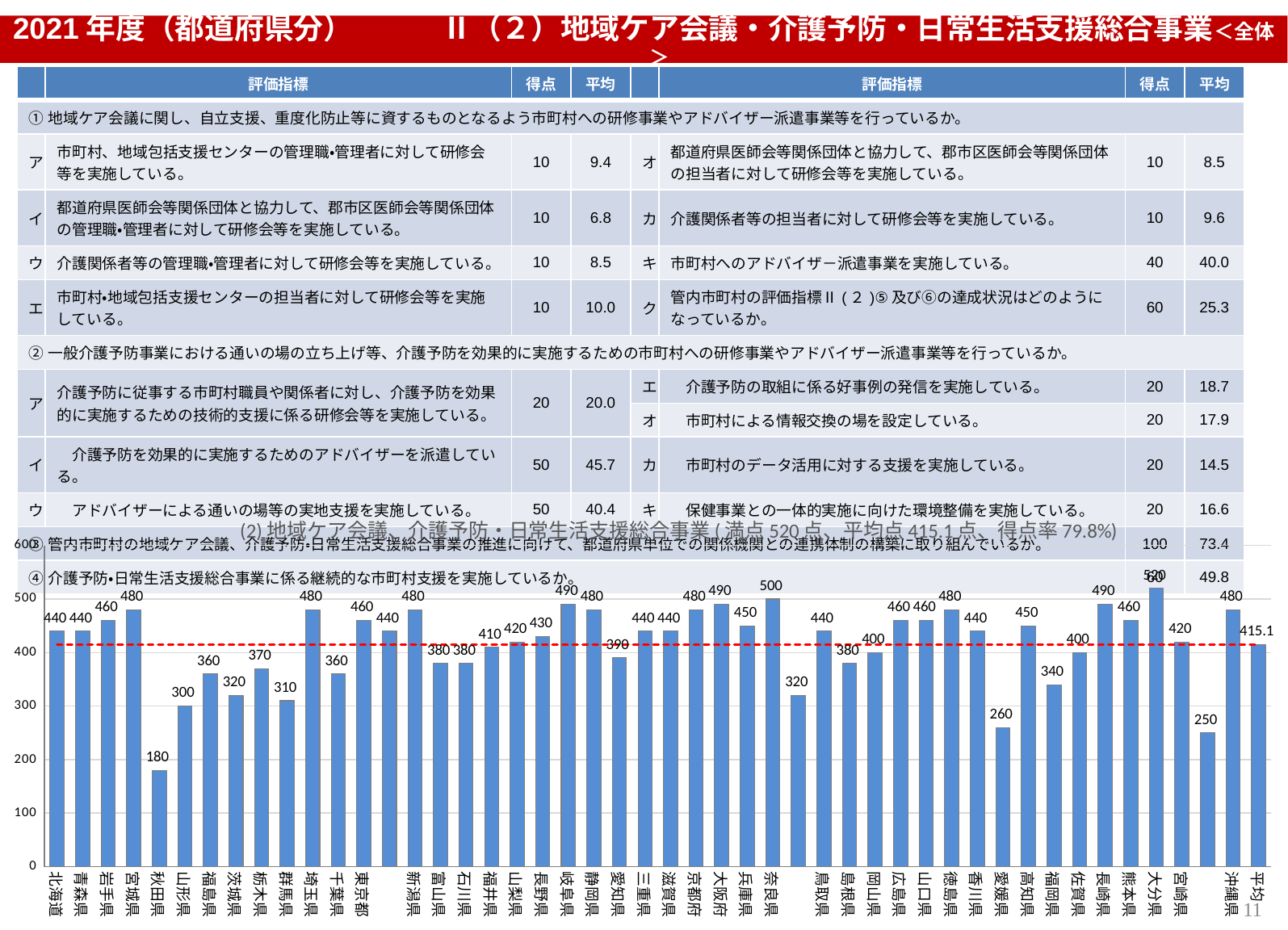

2021年度（都道府県分）　　　Ⅱ（２）地域ケア会議・介護予防・日常生活支援総合事業＜全体＞
|  | 評価指標 | 得点 | 平均 |  | 評価指標 | 得点 | 平均 |
| --- | --- | --- | --- | --- | --- | --- | --- |
| ①地域ケア会議に関し、自立支援、重度化防止等に資するものとなるよう市町村への研修事業やアドバイザー派遣事業等を行っているか。 |  |  |  |  |  |  |  |
| ア | 市町村、地域包括支援センターの管理職・管理者に対して研修会等を実施している。 | 10 | 9.4 | オ | 都道府県医師会等関係団体と協力して、郡市区医師会等関係団体の担当者に対して研修会等を実施している。 | 10 | 8.5 |
| イ | 都道府県医師会等関係団体と協力して、郡市区医師会等関係団体の管理職・管理者に対して研修会等を実施している。 | 10 | 6.8 | カ | 介護関係者等の担当者に対して研修会等を実施している。 | 10 | 9.6 |
| ウ | 介護関係者等の管理職・管理者に対して研修会等を実施している。 | 10 | 8.5 | キ | 市町村へのアドバイザ－派遣事業を実施している。 | 40 | 40.0 |
| エ | 市町村・地域包括支援センターの担当者に対して研修会等を実施している。 | 10 | 10.0 | ク | 管内市町村の評価指標Ⅱ(２)⑤及び⑥の達成状況はどのようになっているか。 | 60 | 25.3 |
| ②一般介護予防事業における通いの場の立ち上げ等、介護予防を効果的に実施するための市町村への研修事業やアドバイザー派遣事業等を行っているか。 |  |  |  |  |  |  |  |
| ア | 介護予防に従事する市町村職員や関係者に対し、介護予防を効果的に実施するための技術的支援に係る研修会等を実施している。 | 20 | 20.0 | エ | 介護予防の取組に係る好事例の発信を実施している。 | 20 | 18.7 |
|  |  |  |  | オ | 市町村による情報交換の場を設定している。 | 20 | 17.9 |
| イ | 介護予防を効果的に実施するためのアドバイザーを派遣している。 | 50 | 45.7 | カ | 市町村のデータ活用に対する支援を実施している。 | 20 | 14.5 |
| ウ | アドバイザーによる通いの場等の実地支援を実施している。 | 50 | 40.4 | キ | 保健事業との一体的実施に向けた環境整備を実施している。 | 20 | 16.6 |
| ③管内市町村の地域ケア会議、介護予防・日常生活支援総合事業の推進に向けて、都道府県単位での関係機関との連携体制の構築に取り組んでいるか。 |  |  |  |  |  | 100 | 73.4 |
| ④介護予防・日常生活支援総合事業に係る継続的な市町村支援を実施しているか。 |  |  |  |  |  | 60 | 49.8 |

### Chart

| Category | (2)地域ケア会議、介護予防・日常生活支援総合事業：推進・支援(満点520点、平均点412.6点、得点率79.3％) | 平均 |
|---|---|---|
| 北海道 | 440.0 | 415.1063829787234 |
| 青森県 | 440.0 | 415.1063829787234 |
| 岩手県 | 460.0 | 415.1063829787234 |
| 宮城県 | 480.0 | 415.1063829787234 |
| 秋田県 | 180.0 | 415.1063829787234 |
| 山形県 | 300.0 | 415.1063829787234 |
| 福島県 | 360.0 | 415.1063829787234 |
| 茨城県 | 320.0 | 415.1063829787234 |
| 栃木県 | 370.0 | 415.1063829787234 |
| 群馬県 | 310.0 | 415.1063829787234 |
| 埼玉県 | 480.0 | 415.1063829787234 |
| 千葉県 | 360.0 | 415.1063829787234 |
| 東京都 | 460.0 | 415.1063829787234 |
| 神奈川県 | 440.0 | 415.1063829787234 |
| 新潟県 | 480.0 | 415.1063829787234 |
| 富山県 | 380.0 | 415.1063829787234 |
| 石川県 | 380.0 | 415.1063829787234 |
| 福井県 | 410.0 | 415.1063829787234 |
| 山梨県 | 420.0 | 415.1063829787234 |
| 長野県 | 430.0 | 415.1063829787234 |
| 岐阜県 | 490.0 | 415.1063829787234 |
| 静岡県 | 480.0 | 415.1063829787234 |
| 愛知県 | 390.0 | 415.1063829787234 |
| 三重県 | 440.0 | 415.1063829787234 |
| 滋賀県 | 440.0 | 415.1063829787234 |
| 京都府 | 480.0 | 415.1063829787234 |
| 大阪府 | 490.0 | 415.1063829787234 |
| 兵庫県 | 450.0 | 415.1063829787234 |
| 奈良県 | 500.0 | 415.1063829787234 |
| 和歌山県 | 320.0 | 415.1063829787234 |
| 鳥取県 | 440.0 | 415.1063829787234 |
| 島根県 | 380.0 | 415.1063829787234 |
| 岡山県 | 400.0 | 415.1063829787234 |
| 広島県 | 460.0 | 415.1063829787234 |
| 山口県 | 460.0 | 415.1063829787234 |
| 徳島県 | 480.0 | 415.1063829787234 |
| 香川県 | 440.0 | 415.1063829787234 |
| 愛媛県 | 260.0 | 415.1063829787234 |
| 高知県 | 450.0 | 415.1063829787234 |
| 福岡県 | 340.0 | 415.1063829787234 |
| 佐賀県 | 400.0 | 415.1063829787234 |
| 長崎県 | 490.0 | 415.1063829787234 |
| 熊本県 | 460.0 | 415.1063829787234 |
| 大分県 | 520.0 | 415.1063829787234 |
| 宮崎県 | 420.0 | 415.1063829787234 |
| 鹿児島県 | 250.0 | 415.1063829787234 |
| 沖縄県 | 480.0 | 415.1063829787234 |
| 平均 | 415.1063829787234 | 415.1063829787234 |
11